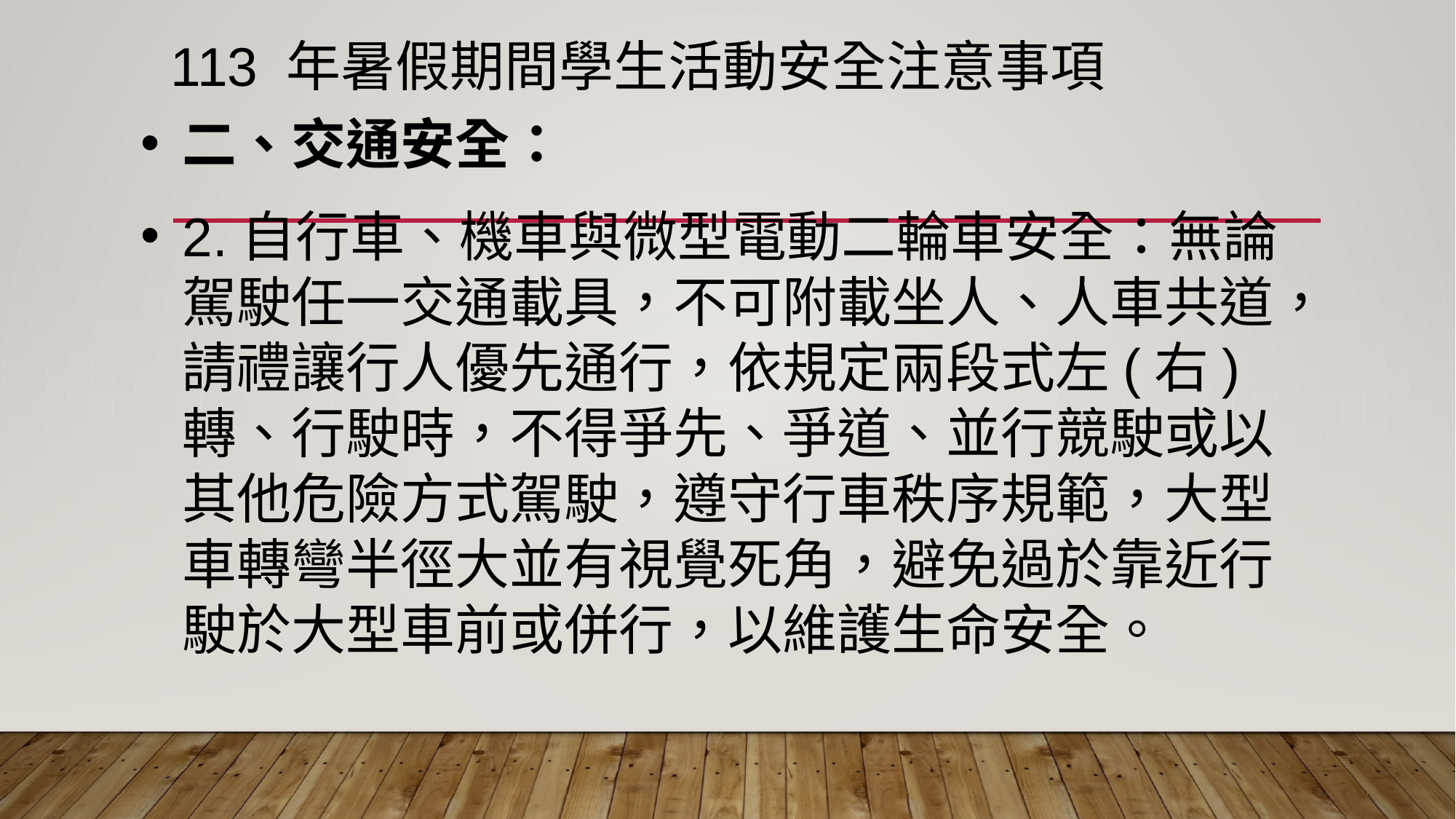

113 年暑假期間學生活動安全注意事項
二、交通安全：
2.自行車、機車與微型電動二輪車安全：無論駕駛任一交通載具，不可附載坐人、人車共道，請禮讓行人優先通行，依規定兩段式左(右)轉、行駛時，不得爭先、爭道、並行競駛或以其他危險方式駕駛，遵守行車秩序規範，大型車轉彎半徑大並有視覺死角，避免過於靠近行駛於大型車前或併行，以維護生命安全。